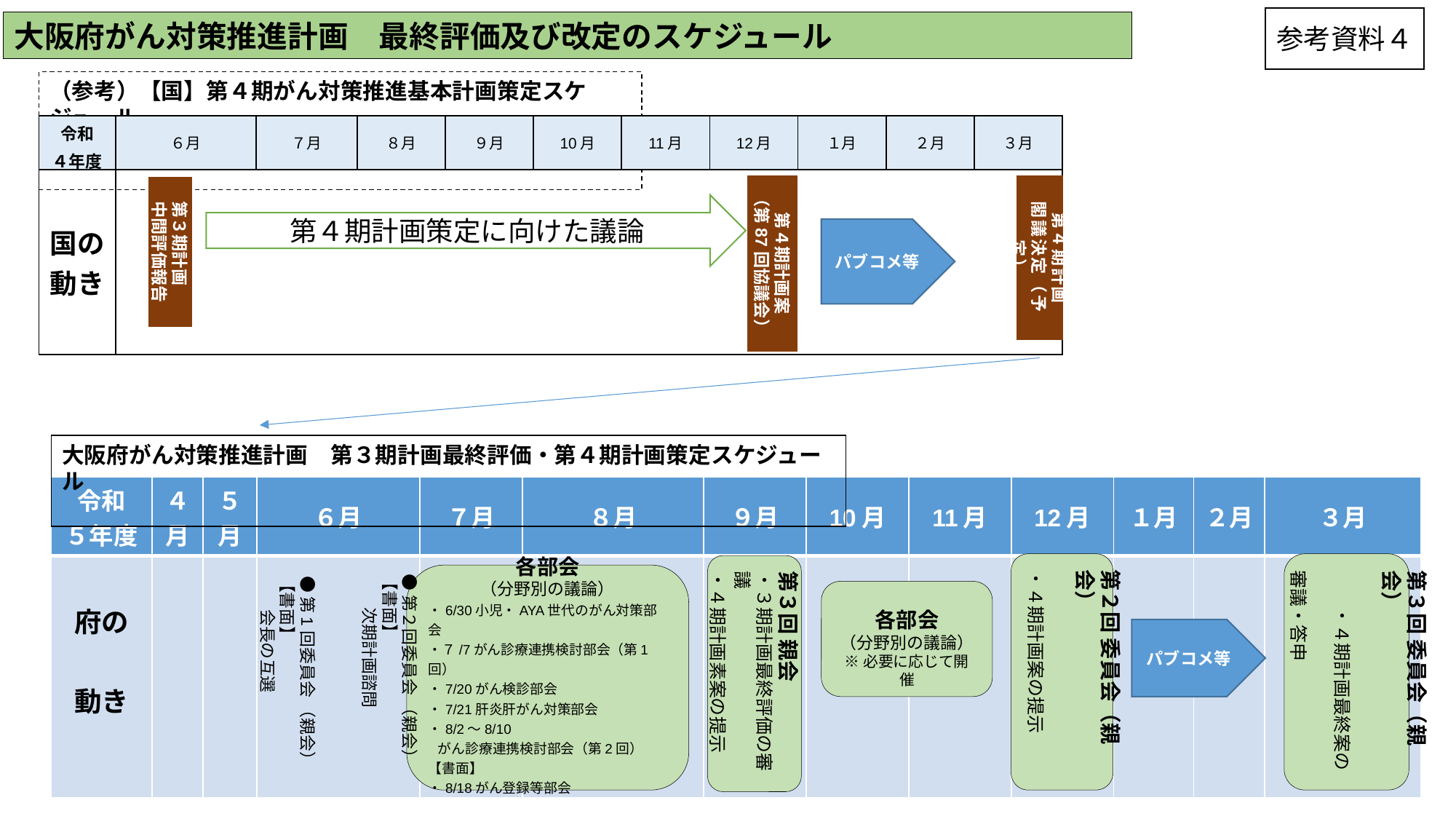

参考資料４
大阪府がん対策推進計画　最終評価及び改定のスケジュール
（参考）【国】第４期がん対策推進基本計画策定スケジュール
| 令和 ４年度 | ６月 | ７月 | ８月 | ９月 | 10月 | 11月 | 12月 | １月 | ２月 | ３月 |
| --- | --- | --- | --- | --- | --- | --- | --- | --- | --- | --- |
| 国の動き |  |  |  |  |  |  |  |  |  |  |
第４期計画案
（第87回協議会）
第４期計画
閣議決定（予定）
第３期計画
中間評価報告
第４期計画策定に向けた議論
パブコメ等
大阪府がん対策推進計画　第３期計画最終評価・第４期計画策定スケジュール
| 令和 ５年度 | ４月 | ５月 | ６月 | ７月 | ８月 | ９月 | 10月 | 11月 | 12月 | １月 | ２月 | ３月 |
| --- | --- | --- | --- | --- | --- | --- | --- | --- | --- | --- | --- | --- |
| 府の動き |  |  |  |  |  |  |  |  |  |  |  |  |
第２回 委員会（親会）

・４期計画案の提示

第３回 委員会（親会）

　　・４期計画最終案の
　　　　　　　　　　　審議・答申

第３回 親会
・３期計画最終評価の審議
・４期計画素案の提示
●第２回委員会 （親会）【書面】
　　次期計画諮問
各部会
（分野別の議論）
・6/30小児・AYA世代のがん対策部会
・７/7がん診療連携検討部会（第1回）
・7/20がん検診部会
・7/21肝炎肝がん対策部会
・8/2～8/10
  がん診療連携検討部会（第2回）【書面】
・8/18がん登録等部会
●第1回委員会 （親会）【書面】
　　会長の互選
各部会
（分野別の議論）
※必要に応じて開催
パブコメ等